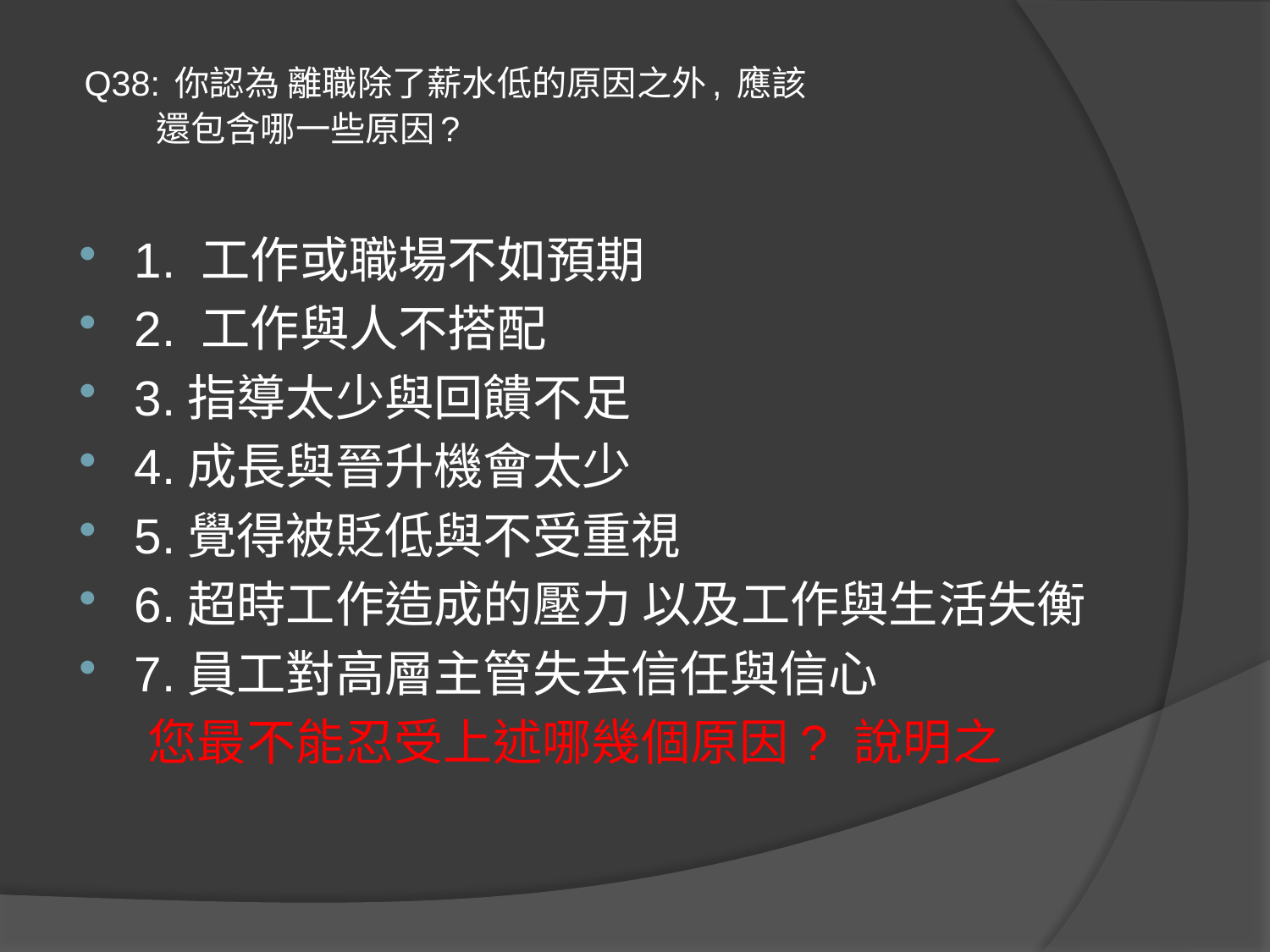

# Q38: 你認為 離職除了薪水低的原因之外, 應該 還包含哪一些原因?
1. 工作或職場不如預期
2. 工作與人不搭配
3.指導太少與回饋不足
4.成長與晉升機會太少
5.覺得被貶低與不受重視
6.超時工作造成的壓力 以及工作與生活失衡
7.員工對高層主管失去信任與信心
     您最不能忍受上述哪幾個原因? 說明之